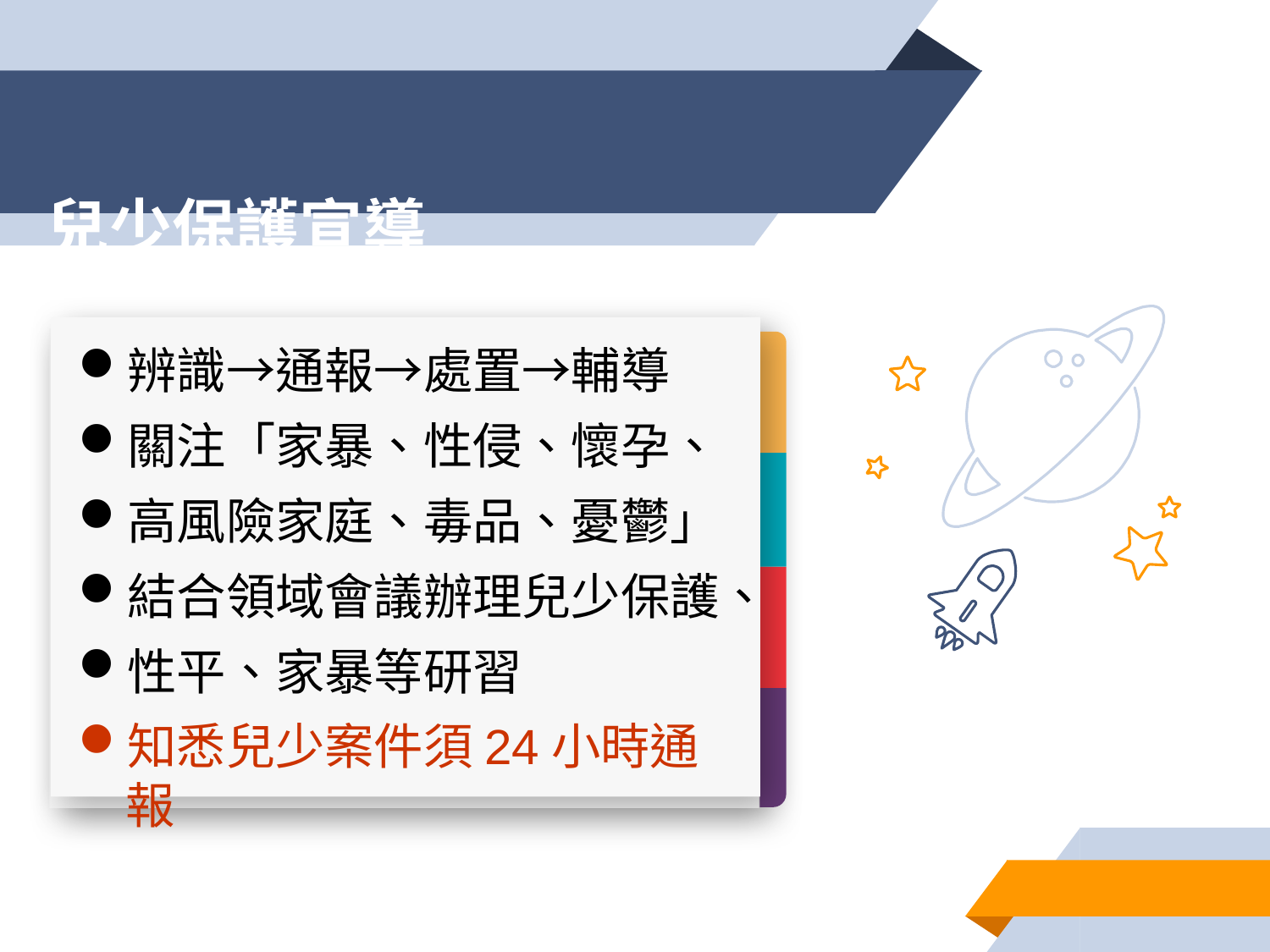

# 兒少保護宣導

辨識→通報→處置→輔導
關注「家暴、性侵、懷孕、
高風險家庭、毒品、憂鬱」
結合領域會議辦理兒少保護、
性平、家暴等研習
知悉兒少案件須24小時通報
95